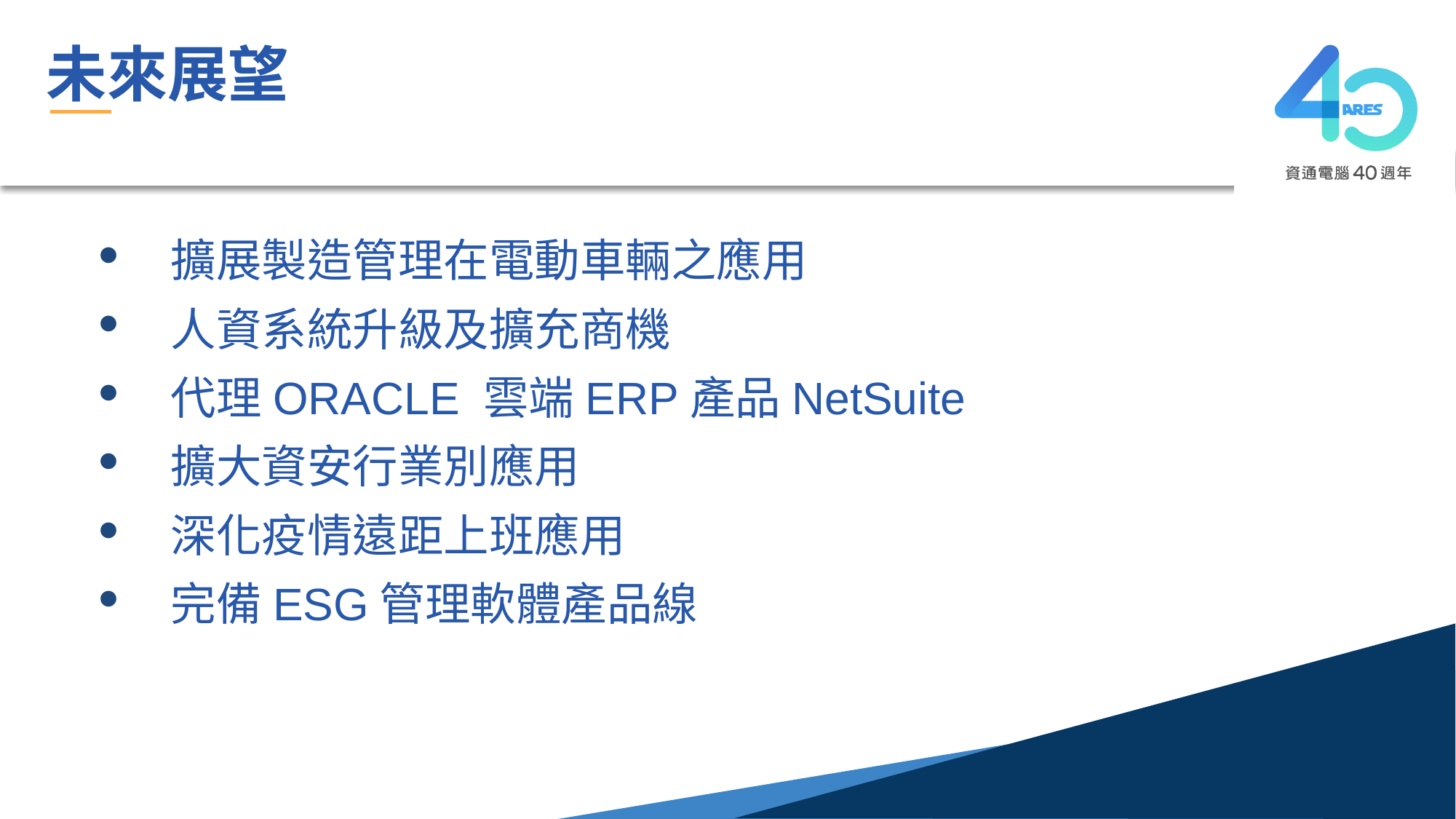

未來展望
擴展製造管理在電動車輛之應用
人資系統升級及擴充商機
代理ORACLE 雲端ERP產品NetSuite
擴大資安行業別應用
深化疫情遠距上班應用
完備ESG管理軟體產品線